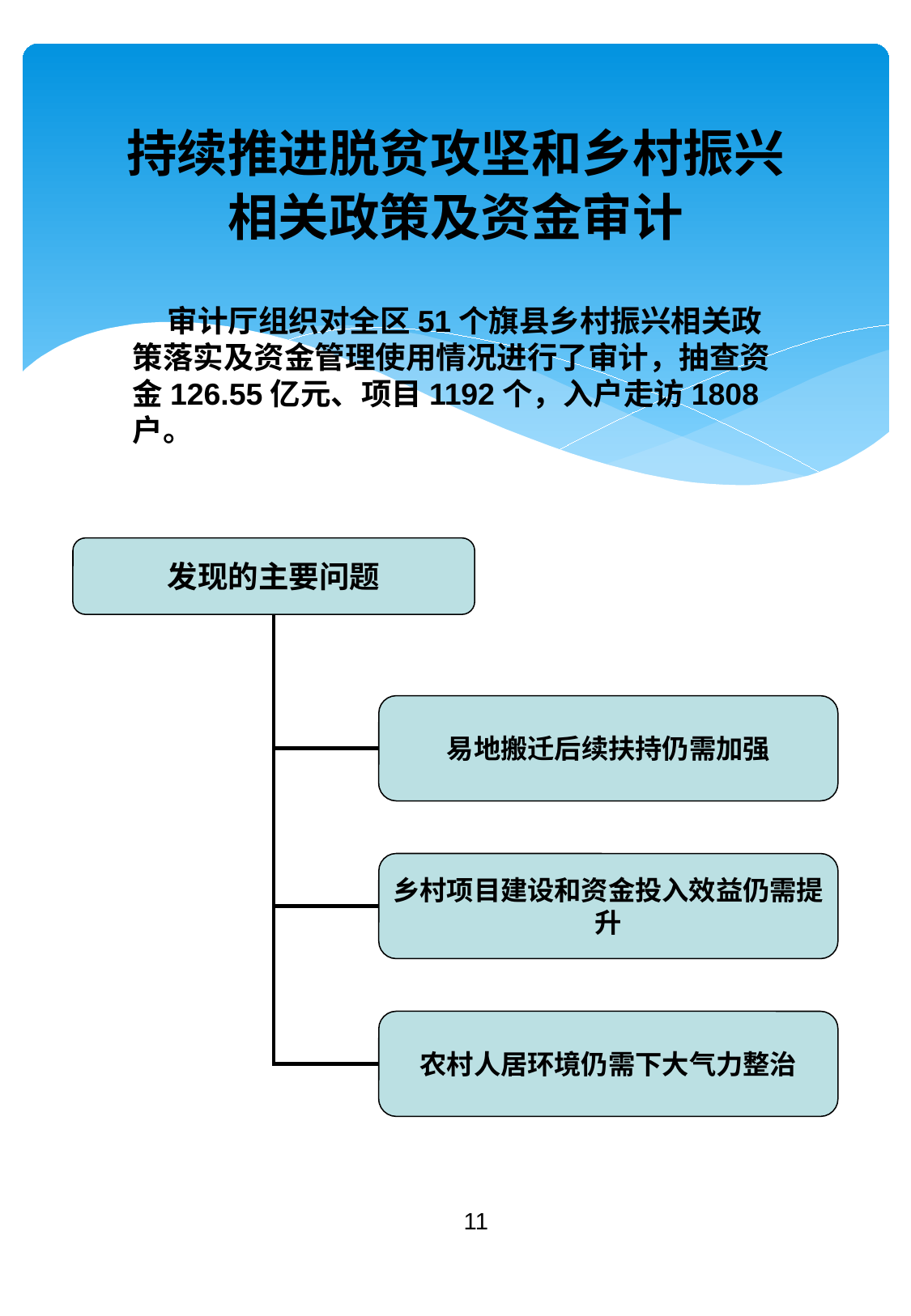

持续推进脱贫攻坚和乡村振兴
相关政策及资金审计
    审计厅组织对全区51个旗县乡村振兴相关政策落实及资金管理使用情况进行了审计，抽查资金126.55亿元、项目1192个，入户走访1808户。
发现的主要问题
易地搬迁后续扶持仍需加强
乡村项目建设和资金投入效益仍需提升
农村人居环境仍需下大气力整治
11